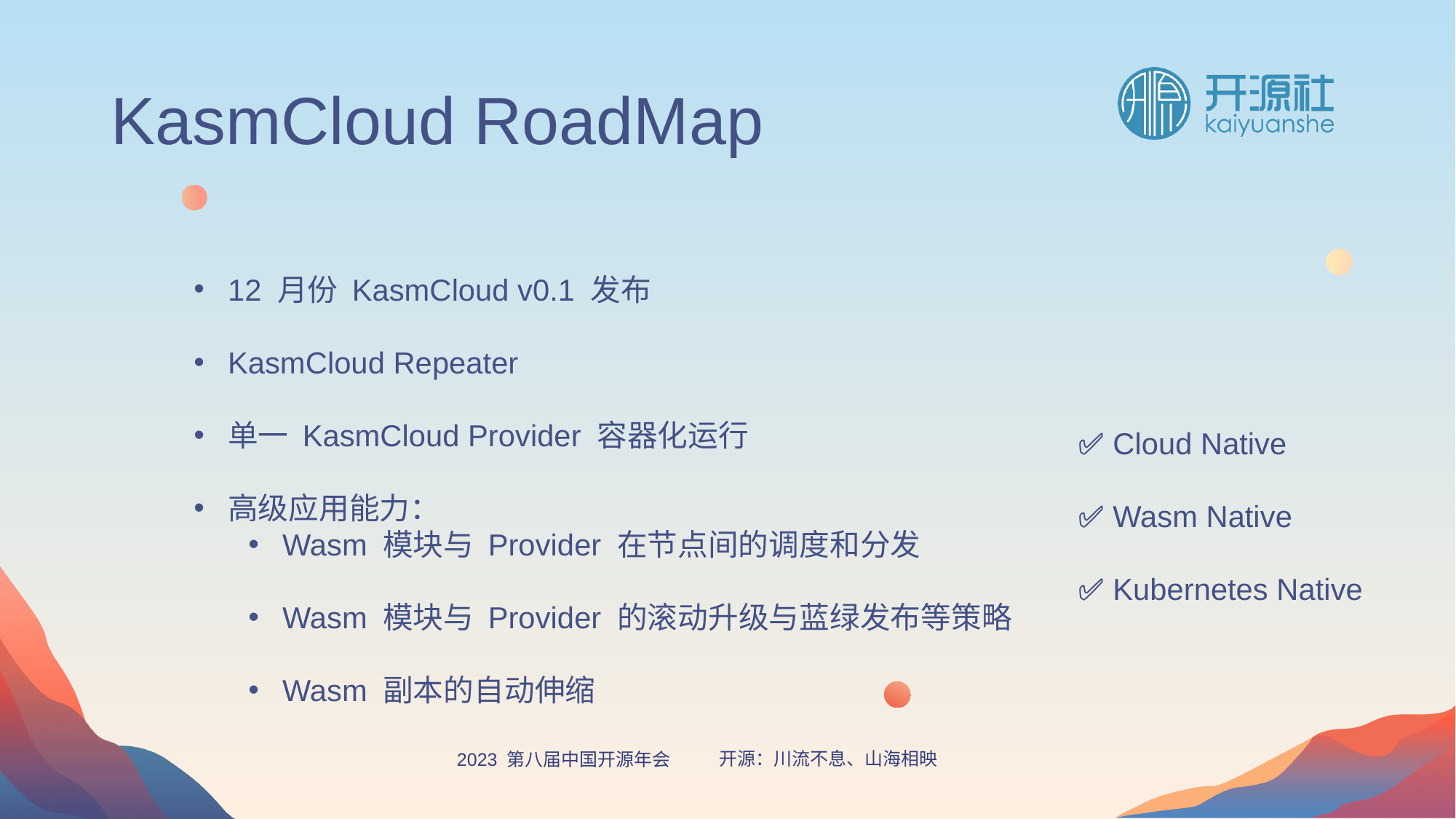

# KasmCloud RoadMap
12 月份 KasmCloud v0.1 发布

KasmCloud Repeater

单一 KasmCloud Provider 容器化运行

高级应用能力：
Wasm 模块与 Provider 在节点间的调度和分发

Wasm 模块与 Provider 的滚动升级与蓝绿发布等策略

Wasm 副本的自动伸缩

✅ Cloud Native

✅ Wasm Native

✅ Kubernetes Native